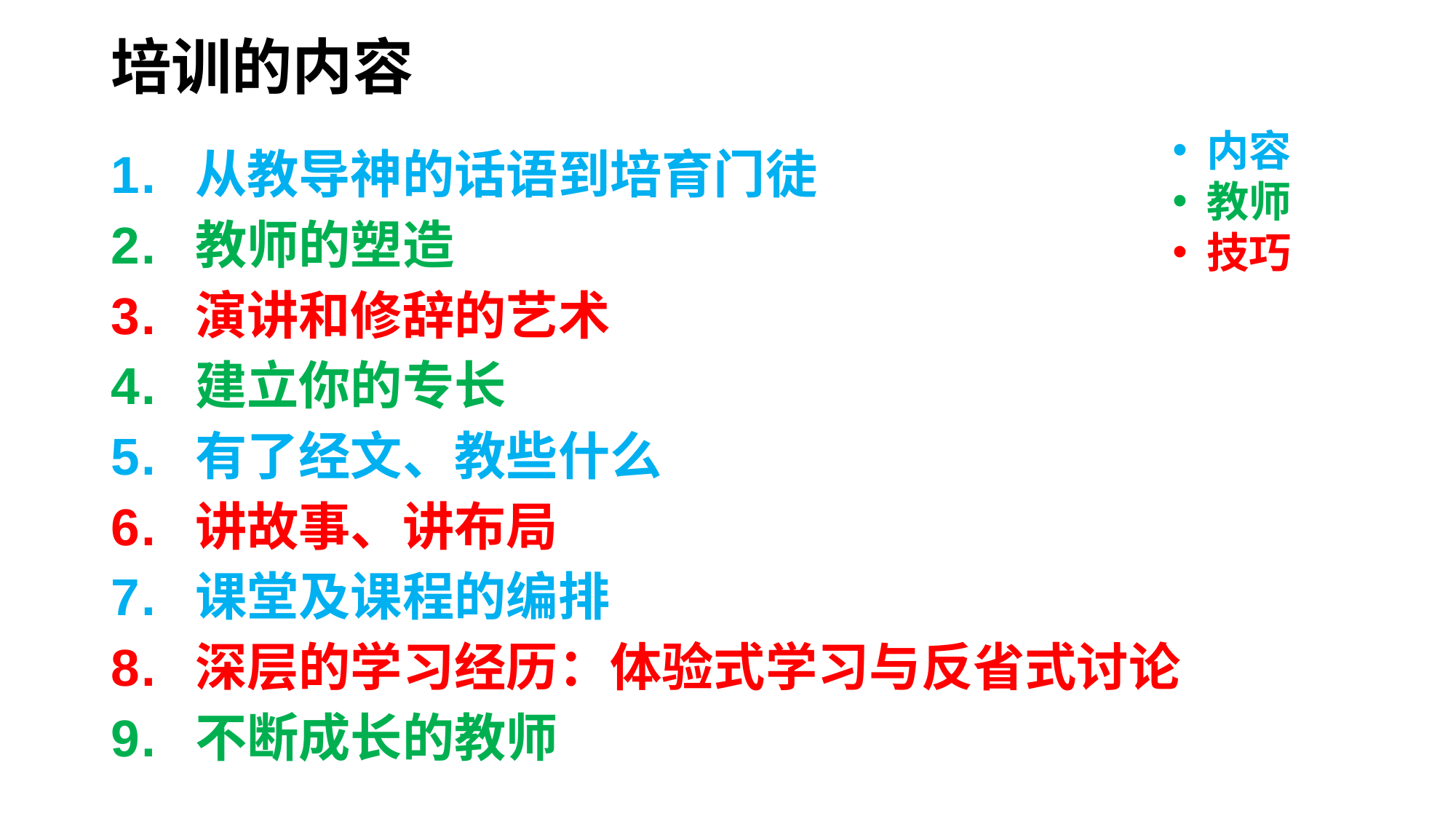

# 培训的内容
内容
教师
技巧
从教导神的话语到培育门徒
教师的塑造
演讲和修辞的艺术
建立你的专长
有了经文、教些什么
讲故事、讲布局
课堂及课程的编排
深层的学习经历：体验式学习与反省式讨论
不断成长的教师